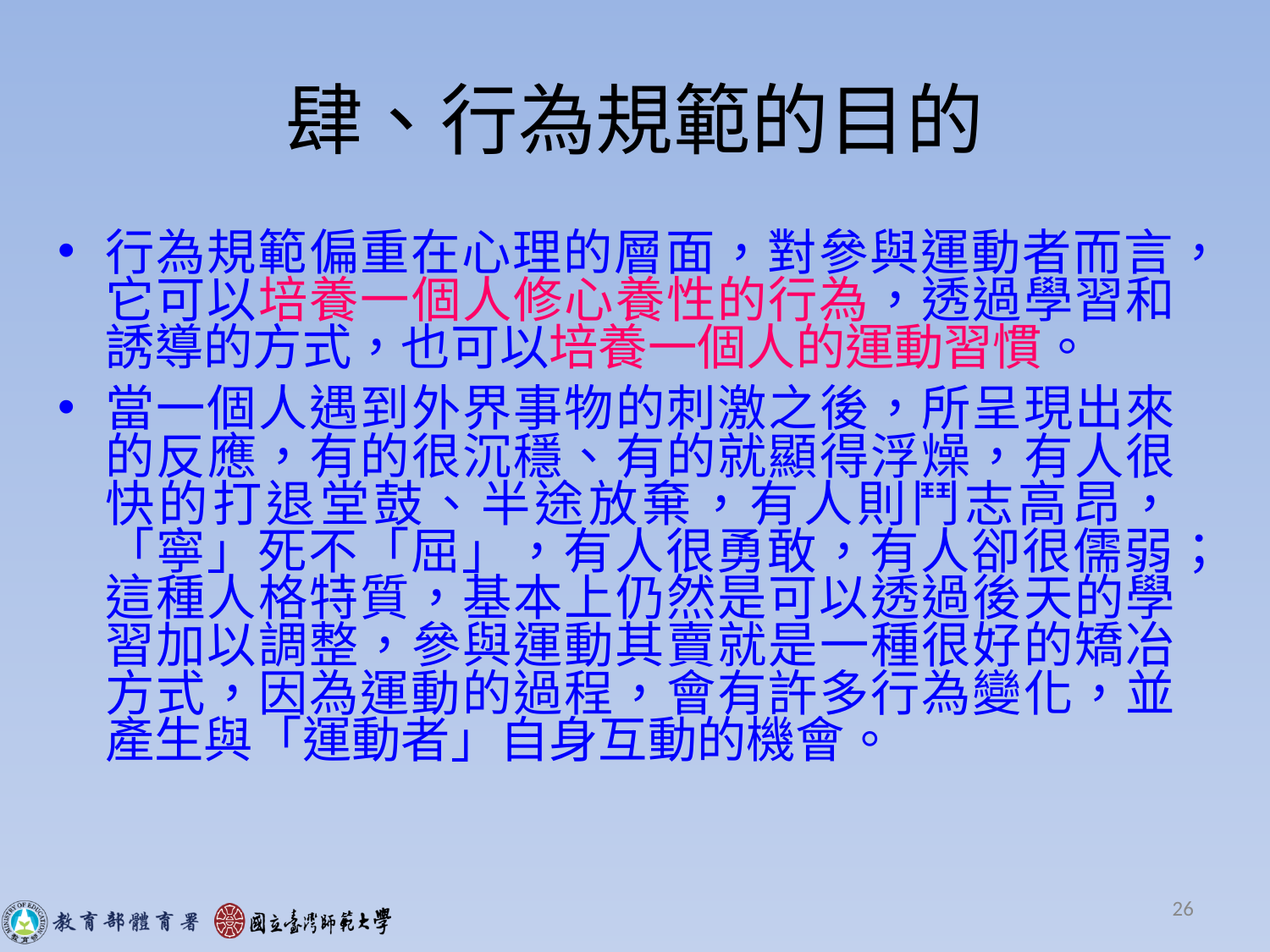

# 肆、行為規範的目的
行為規範偏重在心理的層面，對參與運動者而言，它可以培養一個人修心養性的行為，透過學習和誘導的方式，也可以培養一個人的運動習慣。
當一個人遇到外界事物的刺激之後，所呈現出來的反應，有的很沉穩、有的就顯得浮燥，有人很快的打退堂鼓、半途放棄，有人則鬥志高昂，「寧」死不「屈」，有人很勇敢，有人卻很儒弱；這種人格特質，基本上仍然是可以透過後天的學習加以調整，參與運動其賣就是一種很好的矯冶方式，因為運動的過程，會有許多行為變化，並產生與「運動者」自身互動的機會。
26